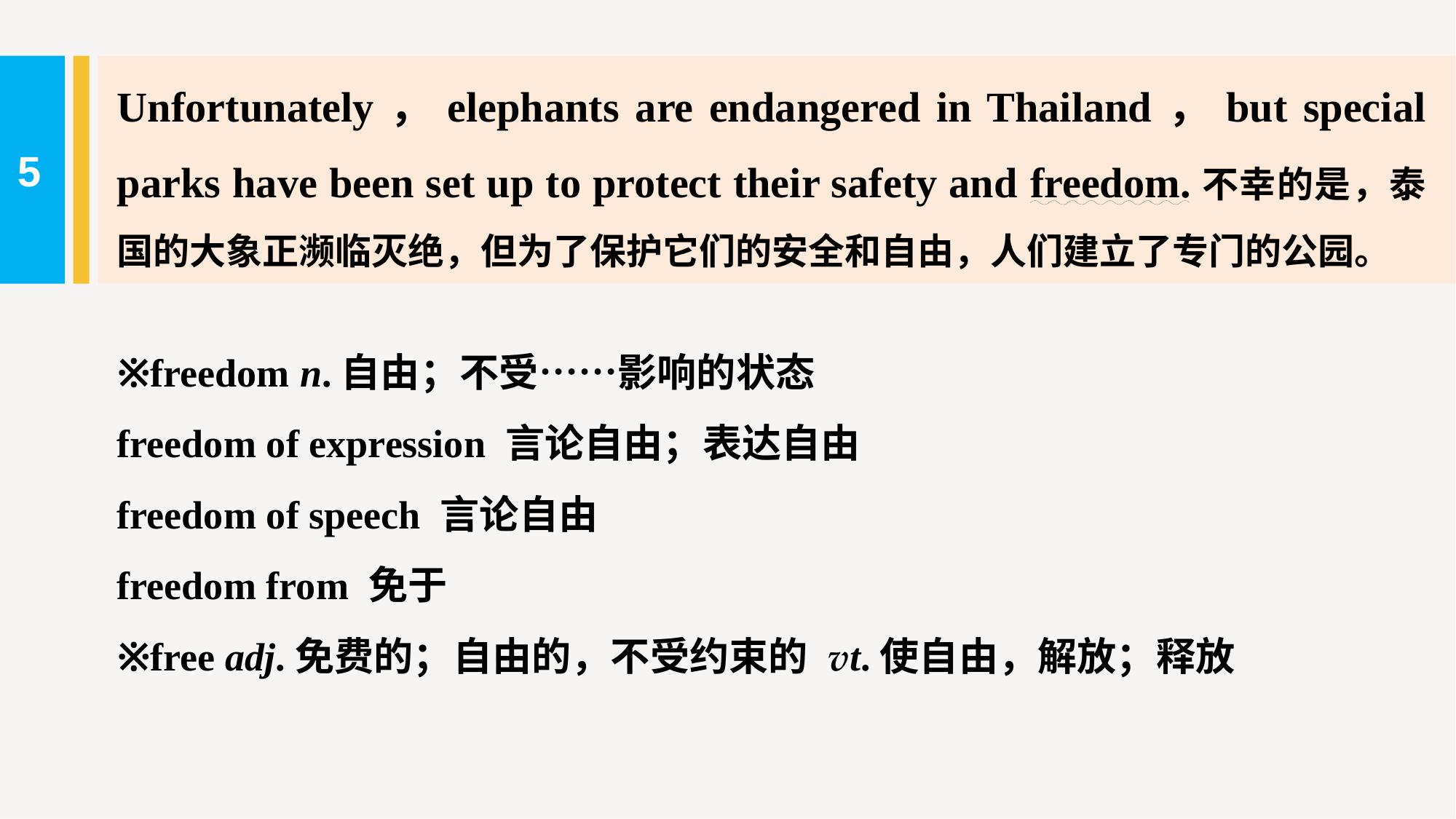

Unfortunately，elephants are endangered in Thailand，but special parks have been set up to protect their safety and freedom.不幸的是，泰国的大象正濒临灭绝，但为了保护它们的安全和自由，人们建立了专门的公园。

5
※freedom n.自由；不受……影响的状态
freedom of expression 言论自由；表达自由
freedom of speech 言论自由
freedom from 免于
※free adj.免费的；自由的，不受约束的 vt.使自由，解放；释放